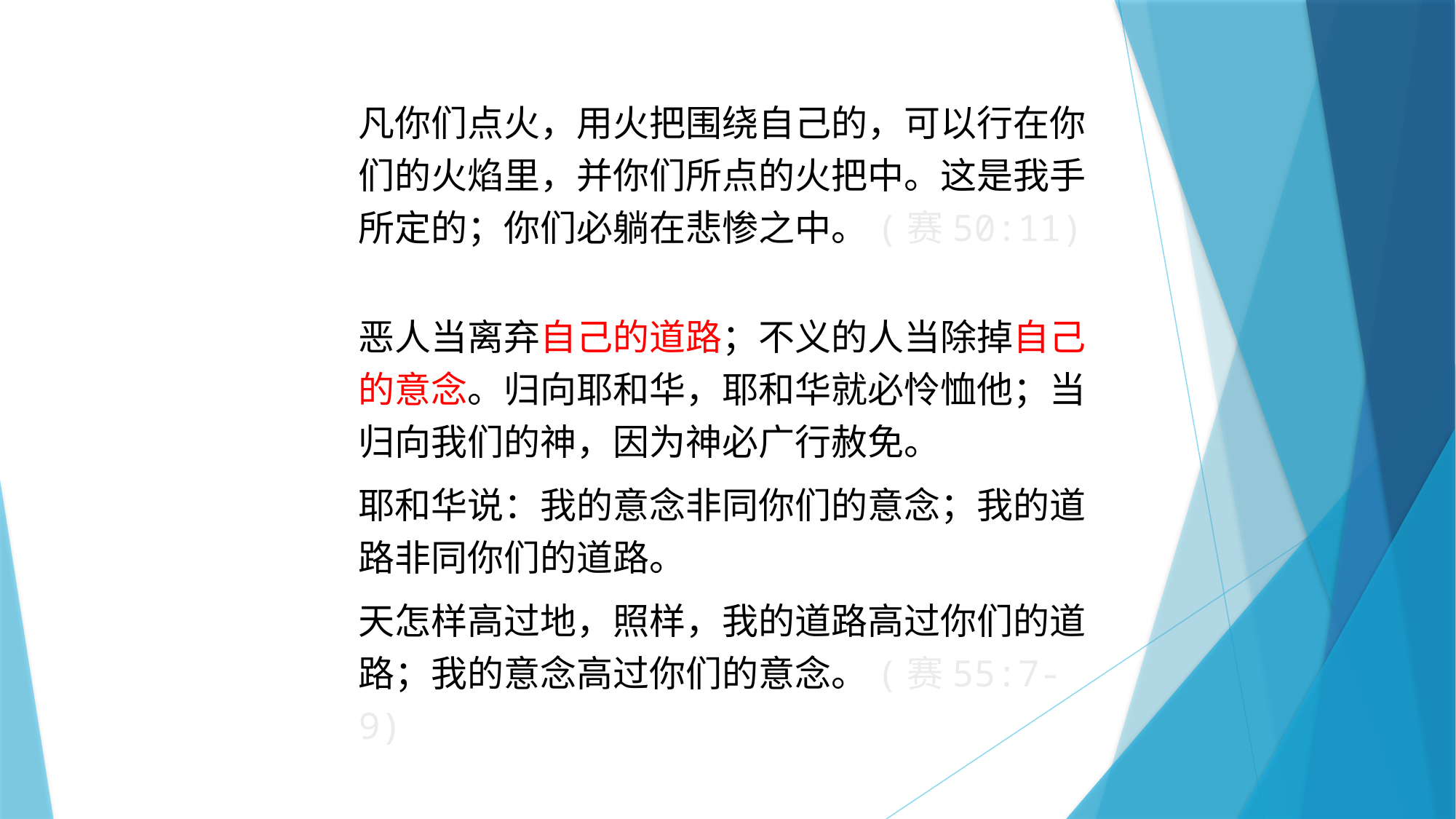

凡你们点火，用火把围绕自己的，可以行在你们的火焰里，并你们所点的火把中。这是我手所定的；你们必躺在悲惨之中。(赛50:11)
恶人当离弃自己的道路；不义的人当除掉自己的意念。归向耶和华，耶和华就必怜恤他；当归向我们的神，因为神必广行赦免。
耶和华说：我的意念非同你们的意念；我的道路非同你们的道路。
天怎样高过地，照样，我的道路高过你们的道路；我的意念高过你们的意念。(赛55:7-9)